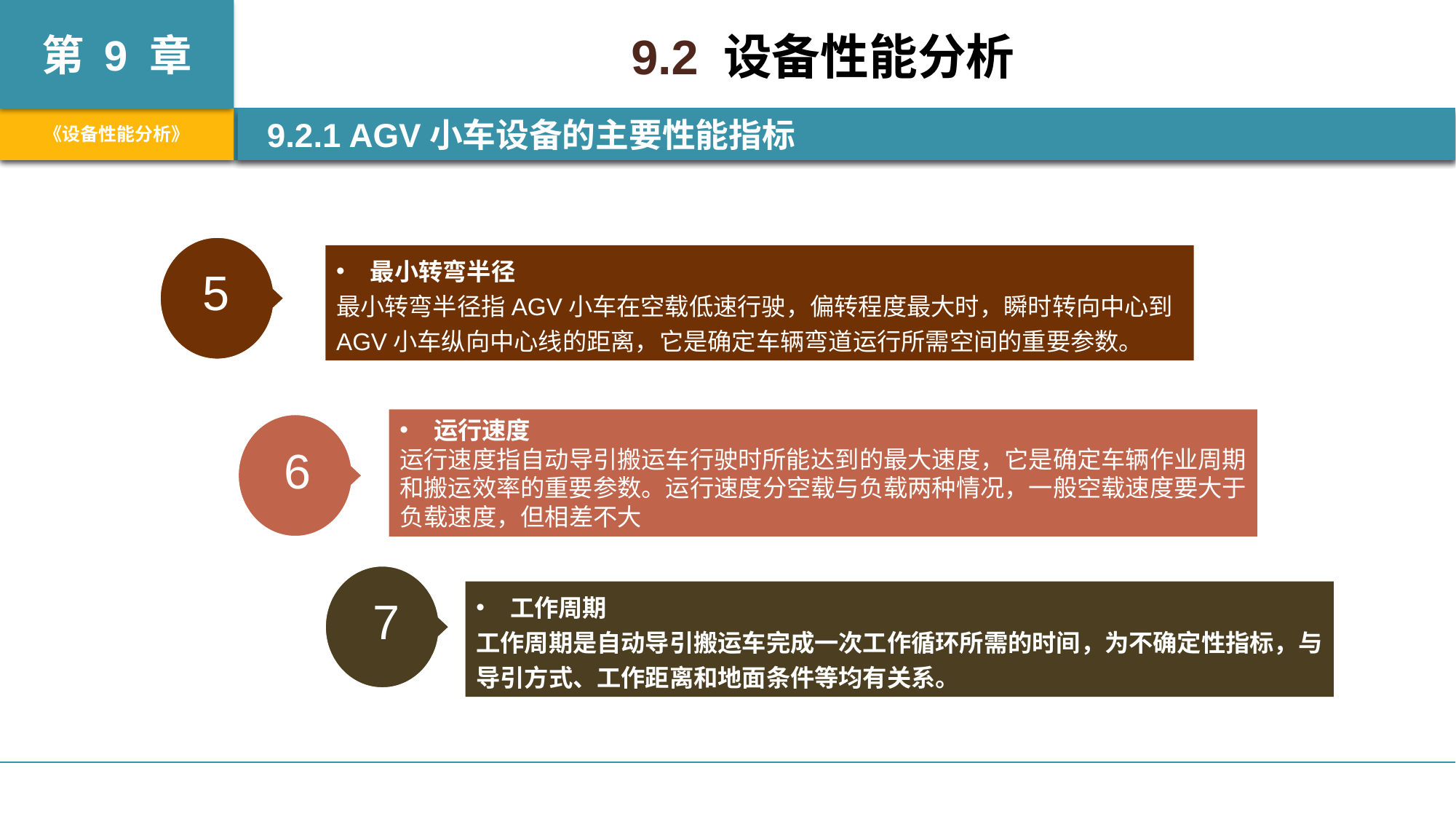

9.2 设备性能分析
  9.2.1 AGV小车设备的主要性能指标

5
最小转弯半径
最小转弯半径指AGV小车在空载低速行驶，偏转程度最大时，瞬时转向中心到 AGV小车纵向中心线的距离，它是确定车辆弯道运行所需空间的重要参数。
运行速度
运行速度指自动导引搬运车行驶时所能达到的最大速度，它是确定车辆作业周期和搬运效率的重要参数。运行速度分空载与负载两种情况，一般空载速度要大于负载速度，但相差不大

6

7
工作周期
工作周期是自动导引搬运车完成一次工作循环所需的时间，为不确定性指标，与导引方式、工作距离和地面条件等均有关系。